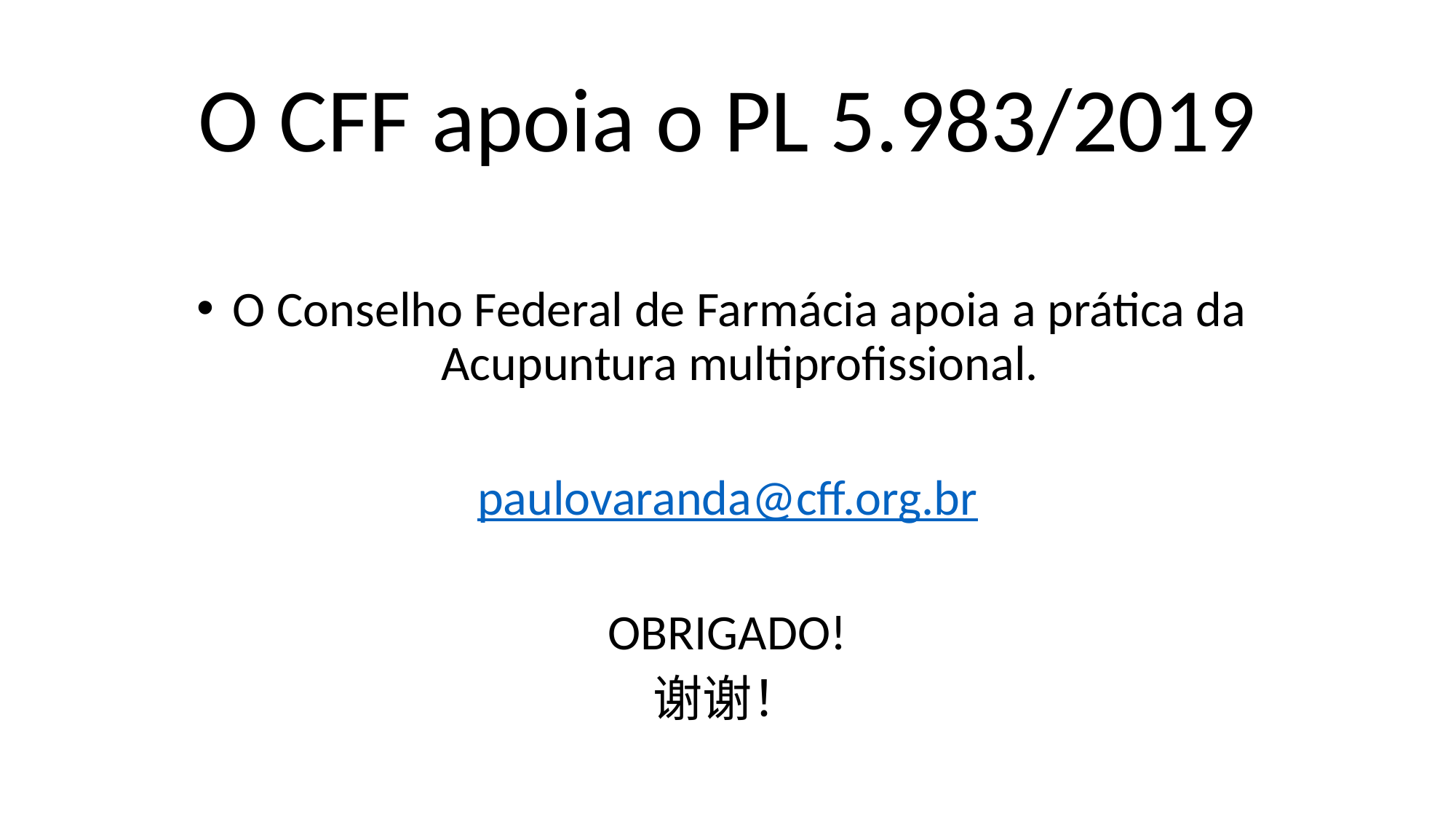

# O CFF apoia o PL 5.983/2019

O Conselho Federal de Farmácia apoia a prática da Acupuntura multiprofissional.

paulovaranda@cff.org.br

OBRIGADO!
谢谢！